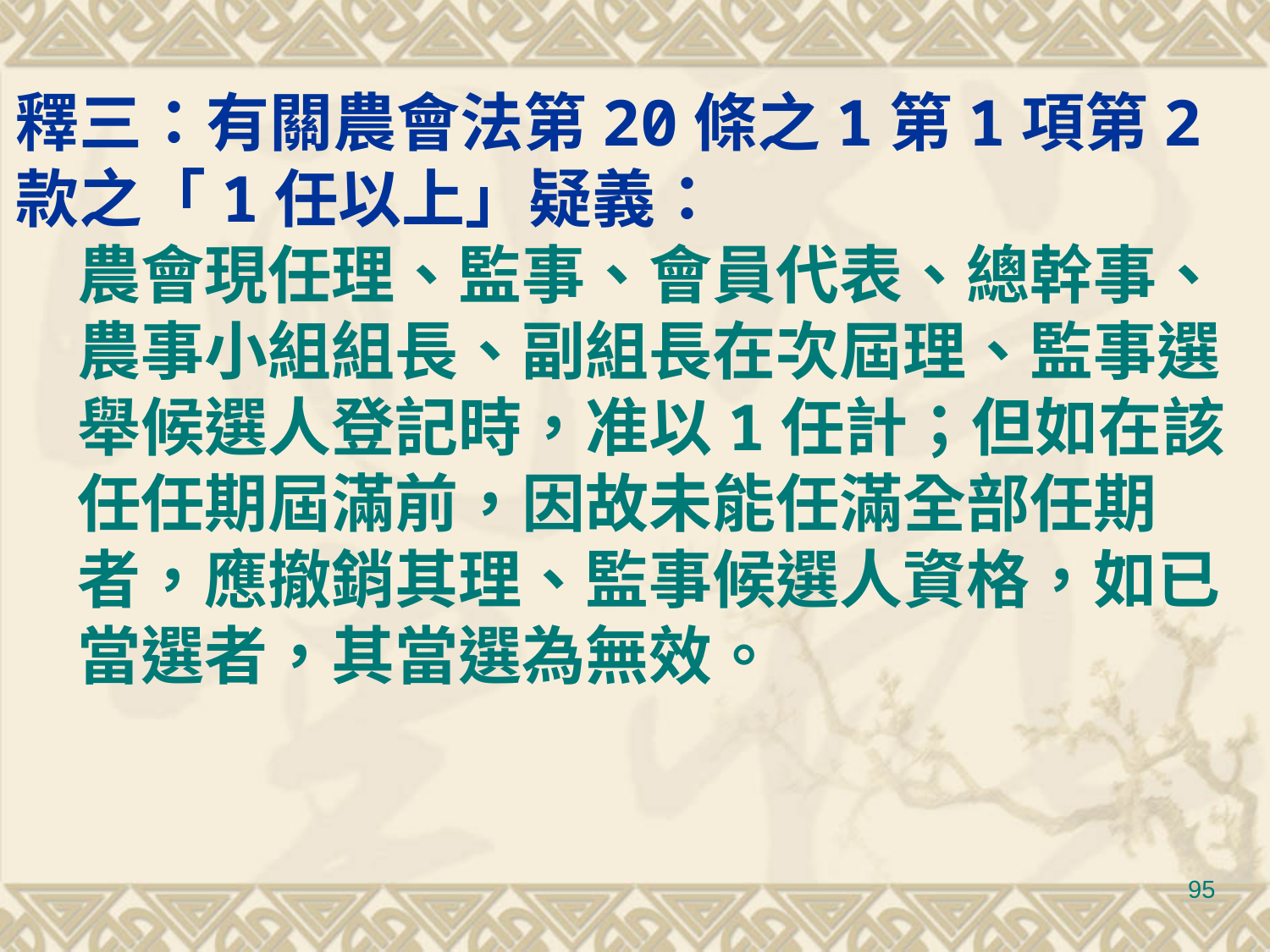

釋三：有關農會法第20條之1第1項第2款之「1任以上」疑義：
農會現任理、監事、會員代表、總幹事、農事小組組長、副組長在次屆理、監事選舉候選人登記時，准以1任計；但如在該任任期屆滿前，因故未能任滿全部任期者，應撤銷其理、監事候選人資格，如已當選者，其當選為無效。
95